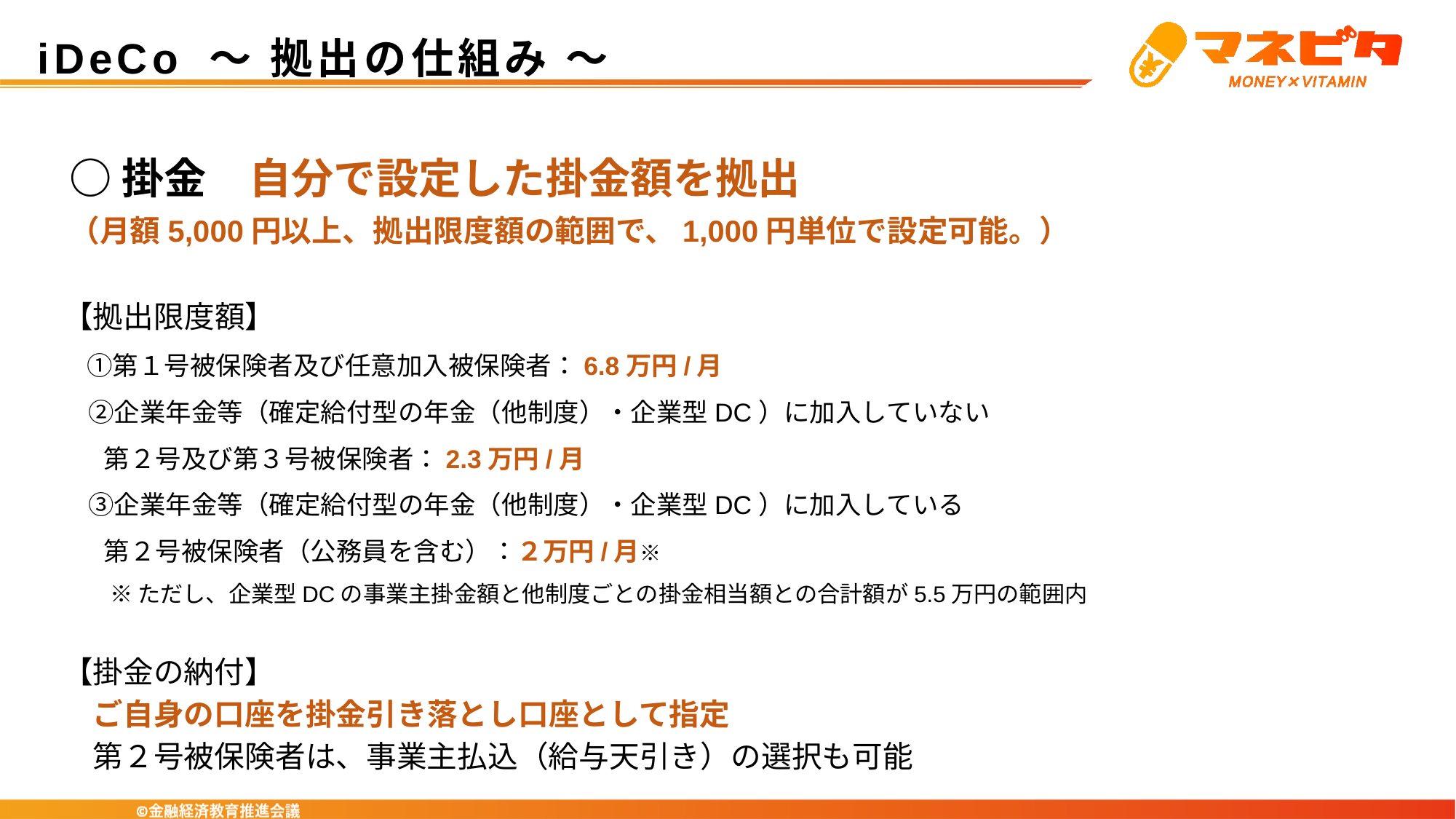

# iDeCo ～ 拠出の仕組み ～
○掛金　自分で設定した掛金額を拠出
（月額5,000円以上、拠出限度額の範囲で、1,000円単位で設定可能。）
【拠出限度額】
　①第１号被保険者及び任意加入被保険者：6.8万円/月
　②企業年金等（確定給付型の年金（他制度）・企業型DC）に加入していない
      第２号及び第３号被保険者：2.3万円/月
　③企業年金等（確定給付型の年金（他制度）・企業型DC）に加入している
      第２号被保険者（公務員を含む）：２万円/月※
　　 ※ ただし、企業型DCの事業主掛金額と他制度ごとの掛金相当額との合計額が5.5万円の範囲内

【掛金の納付】
　ご自身の口座を掛金引き落とし口座として指定
　第２号被保険者は、事業主払込（給与天引き）の選択も可能